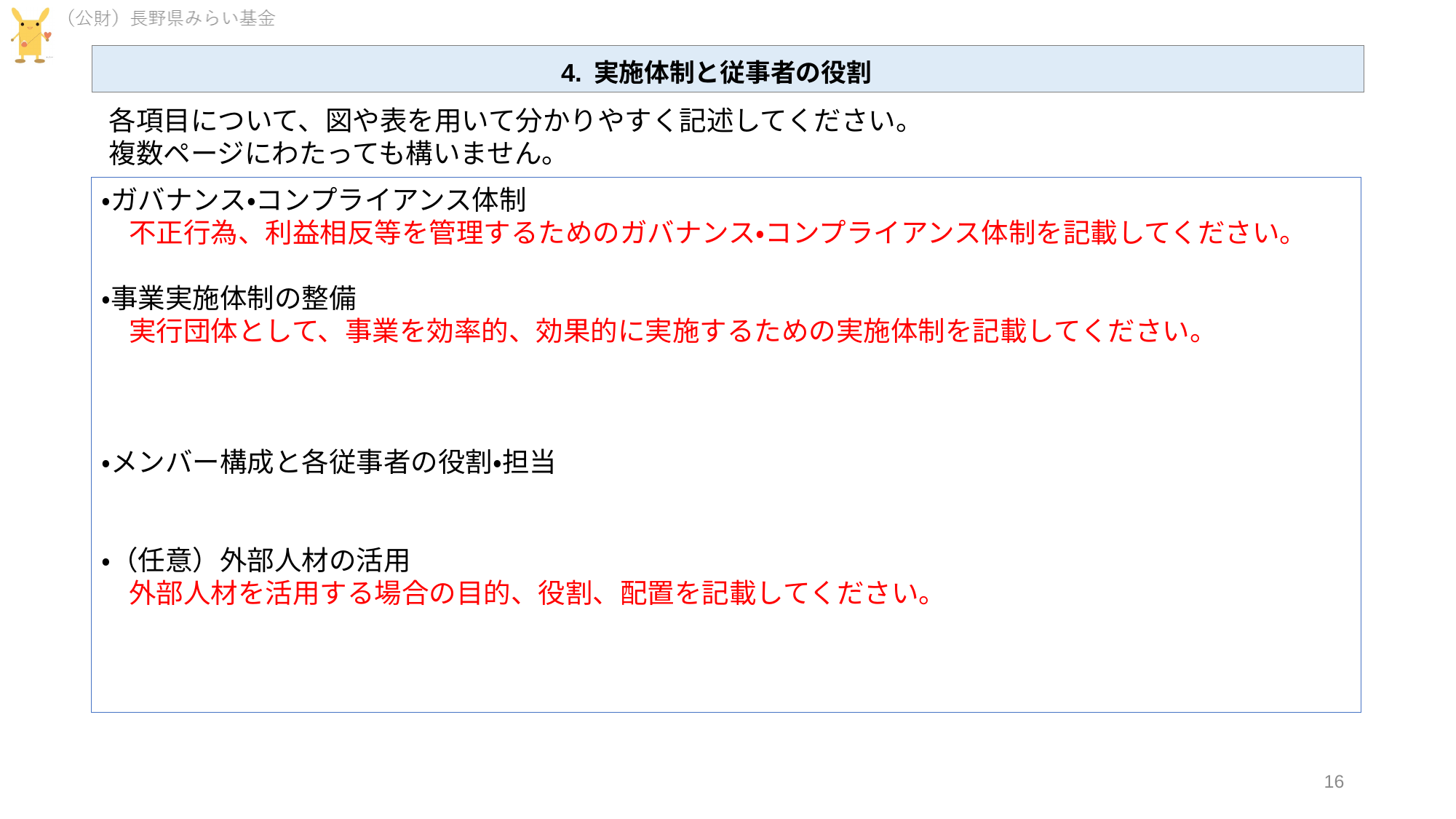

4. 実施体制と従事者の役割
各項目について、図や表を用いて分かりやすく記述してください。
複数ページにわたっても構いません。
・ガバナンス・コンプライアンス体制
　不正行為、利益相反等を管理するためのガバナンス・コンプライアンス体制を記載してください。

・事業実施体制の整備
　実行団体として、事業を効率的、効果的に実施するための実施体制を記載してください。

・メンバー構成と各従事者の役割・担当

・（任意）外部人材の活用
　外部人材を活用する場合の目的、役割、配置を記載してください。

16